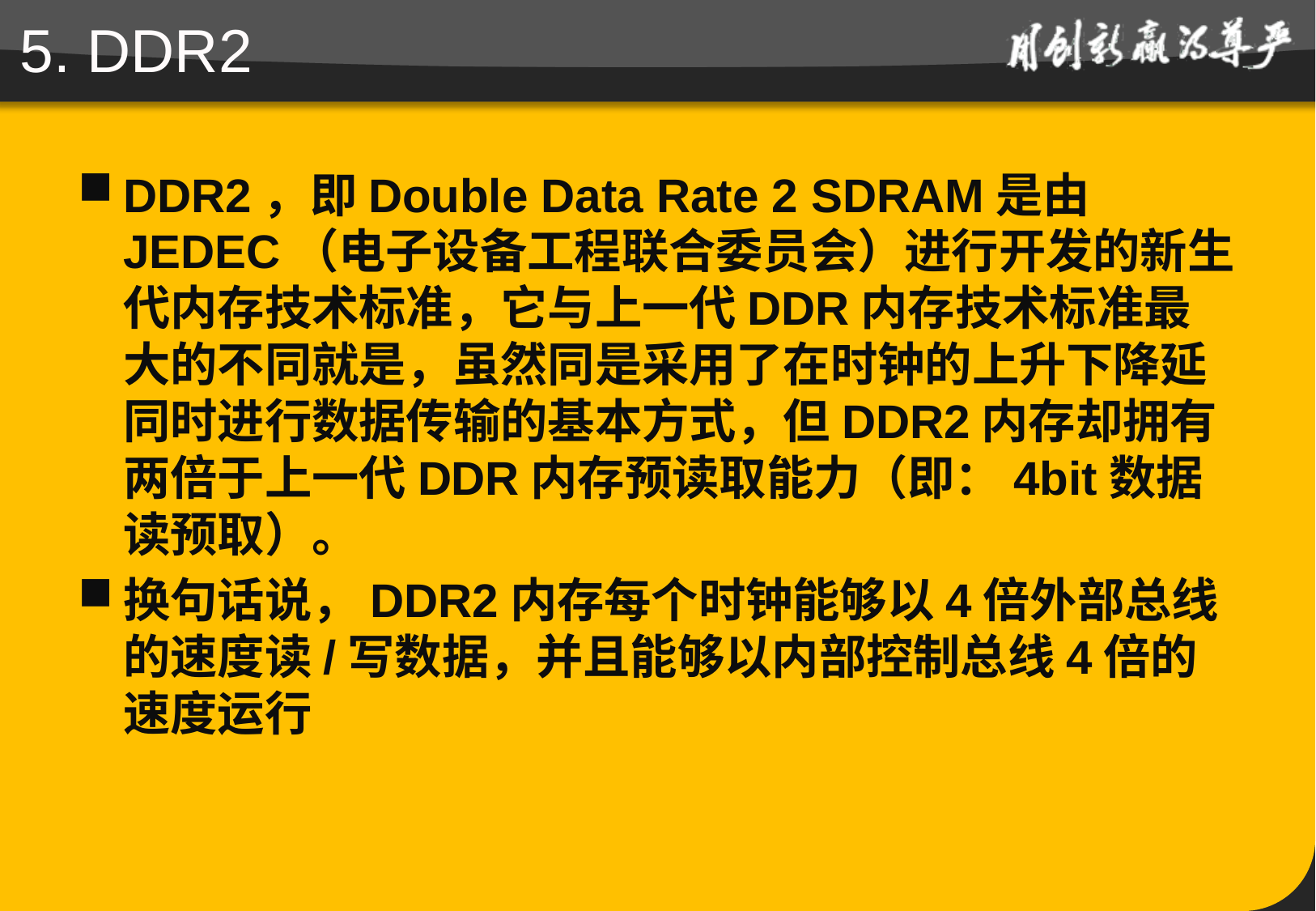

# 5. DDR2
DDR2，即Double Data Rate 2 SDRAM是由JEDEC（电子设备工程联合委员会）进行开发的新生代内存技术标准，它与上一代DDR内存技术标准最大的不同就是，虽然同是采用了在时钟的上升下降延同时进行数据传输的基本方式，但DDR2内存却拥有两倍于上一代DDR内存预读取能力（即：4bit数据读预取）。
换句话说，DDR2内存每个时钟能够以4倍外部总线的速度读/写数据，并且能够以内部控制总线4倍的速度运行